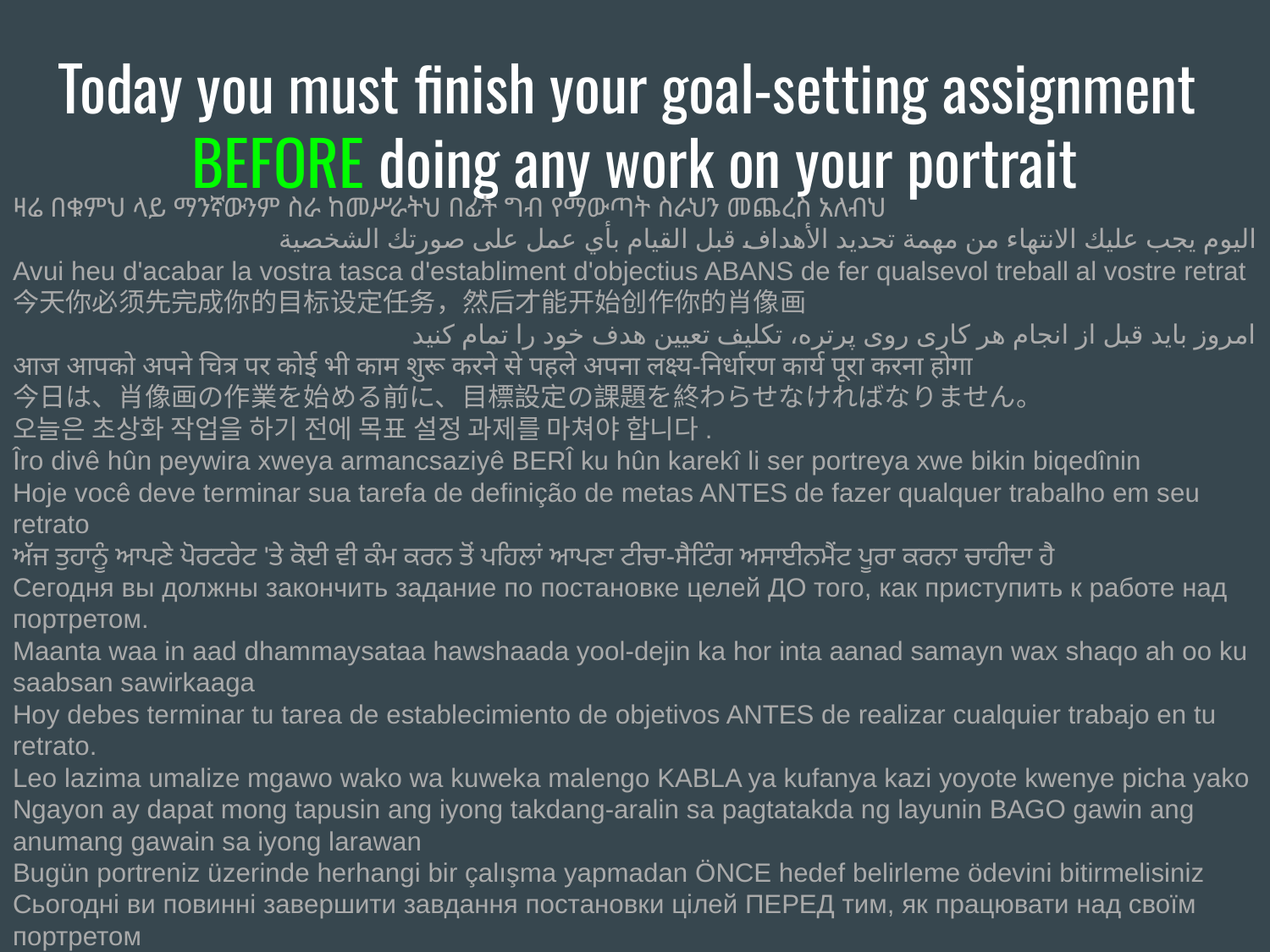

Today you must finish your goal-setting assignment
BEFORE doing any work on your portrait
ዛሬ በቁምህ ላይ ማንኛውንም ስራ ከመሥራትህ በፊት ግብ የማውጣት ስራህን መጨረስ አለብህ
اليوم يجب عليك الانتهاء من مهمة تحديد الأهداف قبل القيام بأي عمل على صورتك الشخصية
Avui heu d'acabar la vostra tasca d'establiment d'objectius ABANS de fer qualsevol treball al vostre retrat
今天你必须先完成你的目标设定任务，然后才能开始创作你的肖像画
امروز باید قبل از انجام هر کاری روی پرتره، تکلیف تعیین هدف خود را تمام کنید
आज आपको अपने चित्र पर कोई भी काम शुरू करने से पहले अपना लक्ष्य-निर्धारण कार्य पूरा करना होगा
今日は、肖像画の作業を始める前に、目標設定の課題を終わらせなければなりません。
오늘은 초상화 작업을 하기 전에 목표 설정 과제를 마쳐야 합니다.
Îro divê hûn peywira xweya armancsaziyê BERÎ ku hûn karekî li ser portreya xwe bikin biqedînin
Hoje você deve terminar sua tarefa de definição de metas ANTES de fazer qualquer trabalho em seu retrato
ਅੱਜ ਤੁਹਾਨੂੰ ਆਪਣੇ ਪੋਰਟਰੇਟ 'ਤੇ ਕੋਈ ਵੀ ਕੰਮ ਕਰਨ ਤੋਂ ਪਹਿਲਾਂ ਆਪਣਾ ਟੀਚਾ-ਸੈਟਿੰਗ ਅਸਾਈਨਮੈਂਟ ਪੂਰਾ ਕਰਨਾ ਚਾਹੀਦਾ ਹੈ
Сегодня вы должны закончить задание по постановке целей ДО того, как приступить к работе над портретом.
Maanta waa in aad dhammaysataa hawshaada yool-dejin ka hor inta aanad samayn wax shaqo ah oo ku saabsan sawirkaaga
Hoy debes terminar tu tarea de establecimiento de objetivos ANTES de realizar cualquier trabajo en tu retrato.
Leo lazima umalize mgawo wako wa kuweka malengo KABLA ya kufanya kazi yoyote kwenye picha yako
Ngayon ay dapat mong tapusin ang iyong takdang-aralin sa pagtatakda ng layunin BAGO gawin ang anumang gawain sa iyong larawan
Bugün portreniz üzerinde herhangi bir çalışma yapmadan ÖNCE hedef belirleme ödevini bitirmelisiniz
Сьогодні ви повинні завершити завдання постановки цілей ПЕРЕД тим, як працювати над своїм портретом
Hôm nay bạn phải hoàn thành bài tập đặt mục tiêu TRƯỚC KHI thực hiện bất kỳ công việc nào trên bức chân dung của bạn